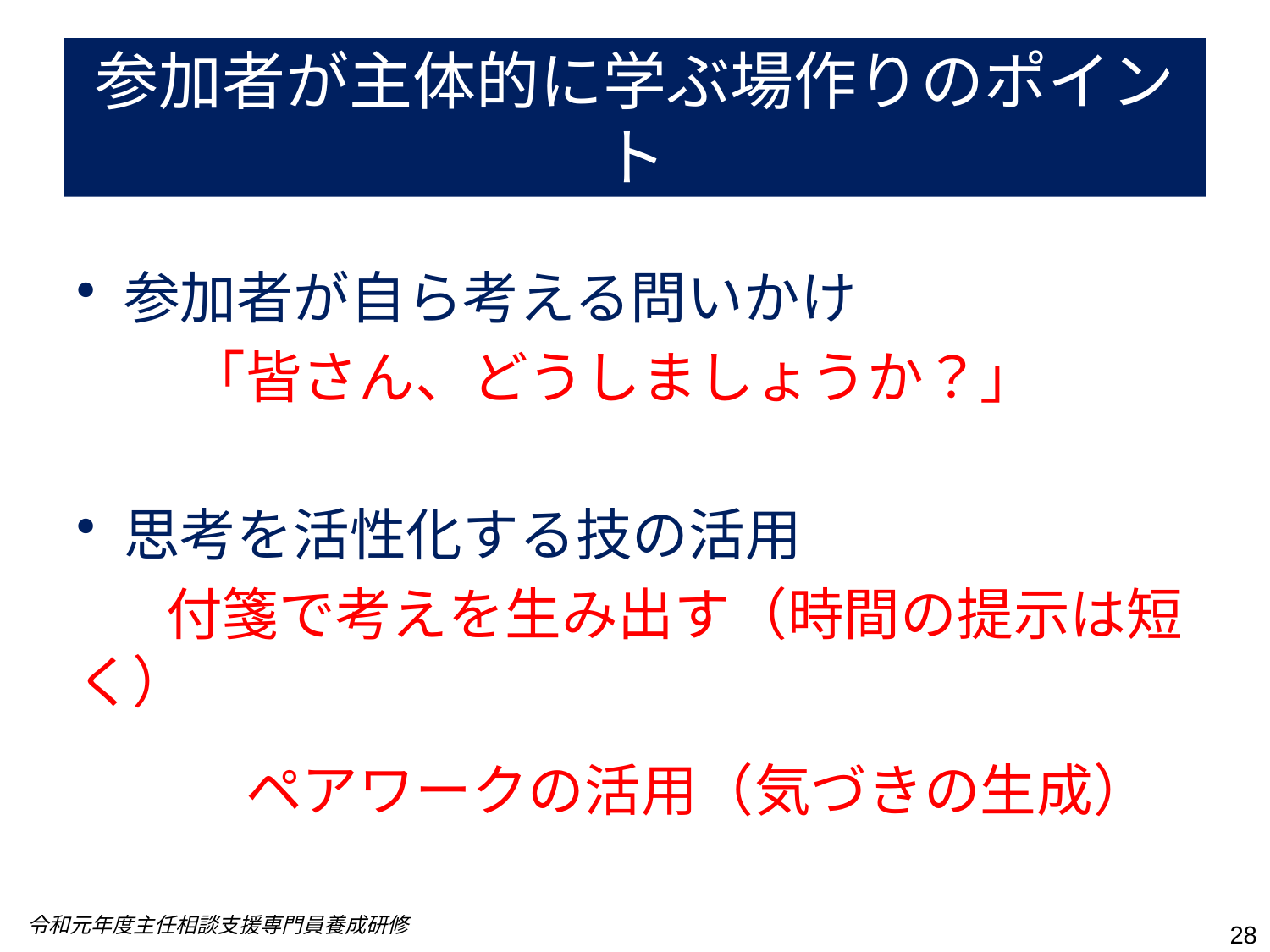

# 参加者が主体的に学ぶ場作りのポイント
参加者が自ら考える問いかけ
　　「皆さん、どうしましょうか？」

思考を活性化する技の活用
      付箋で考えを生み出す（時間の提示は短く）

　　　ペアワークの活用（気づきの生成）
令和元年度主任相談支援専門員養成研修
28